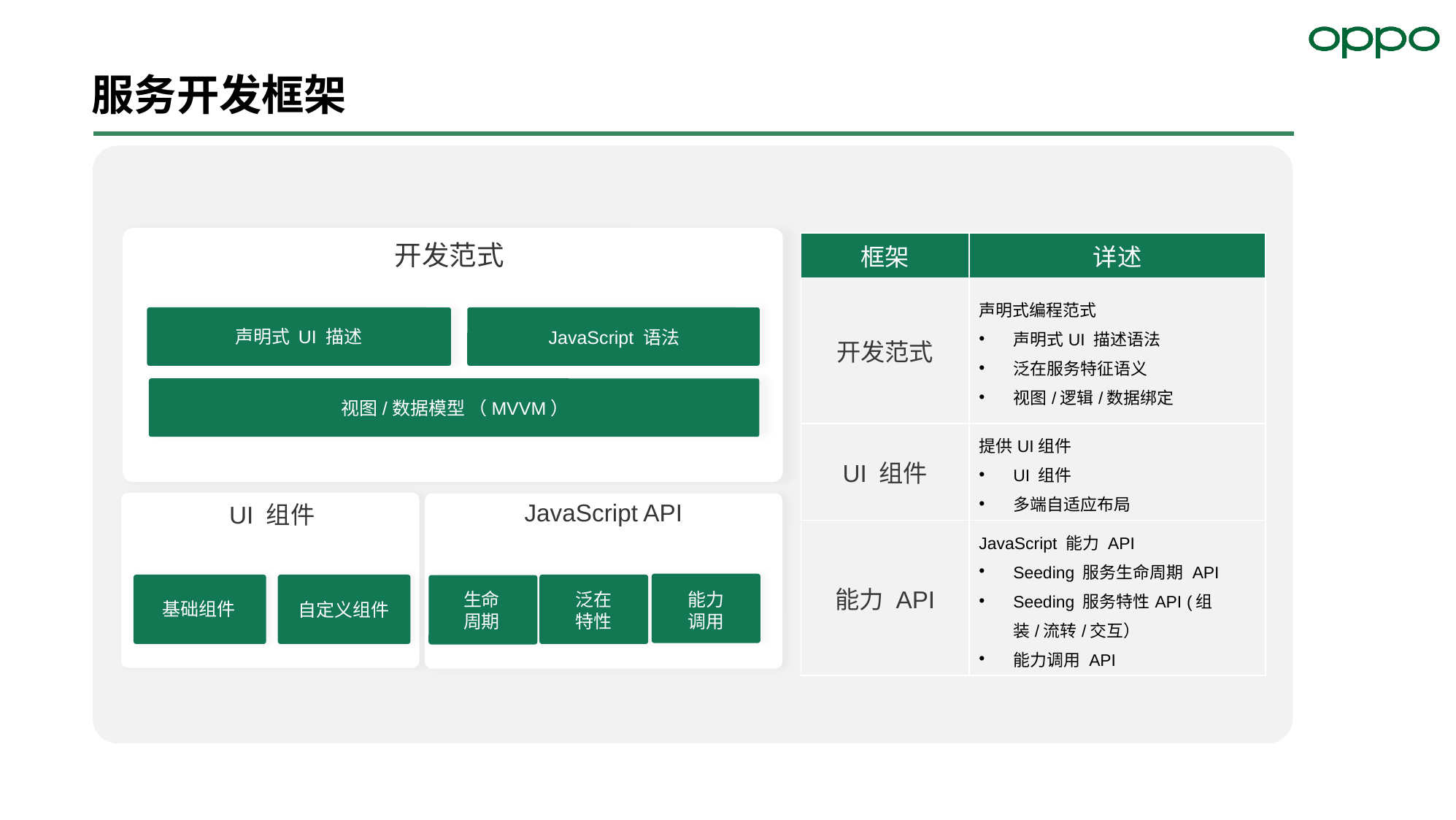

服务开发框架

开发范式

| 框架 | 详述 |
| --- | --- |
| 开发范式 | 声明式编程范式 声明式UI 描述语法 泛在服务特征语义 视图/逻辑/数据绑定 |
| UI 组件 | 提供UI组件 UI 组件 多端自适应布局 |
| 能力 API | JavaScript 能力 API Seeding 服务生命周期 API Seeding 服务特性API (组装/流转/交互） 能力调用 API |

声明式 UI 描述
JavaScript 语法

视图/数据模型 （MVVM）
JavaScript API

UI 组件

基础组件

自定义组件

生命
周期
泛在
特性
能力
调用